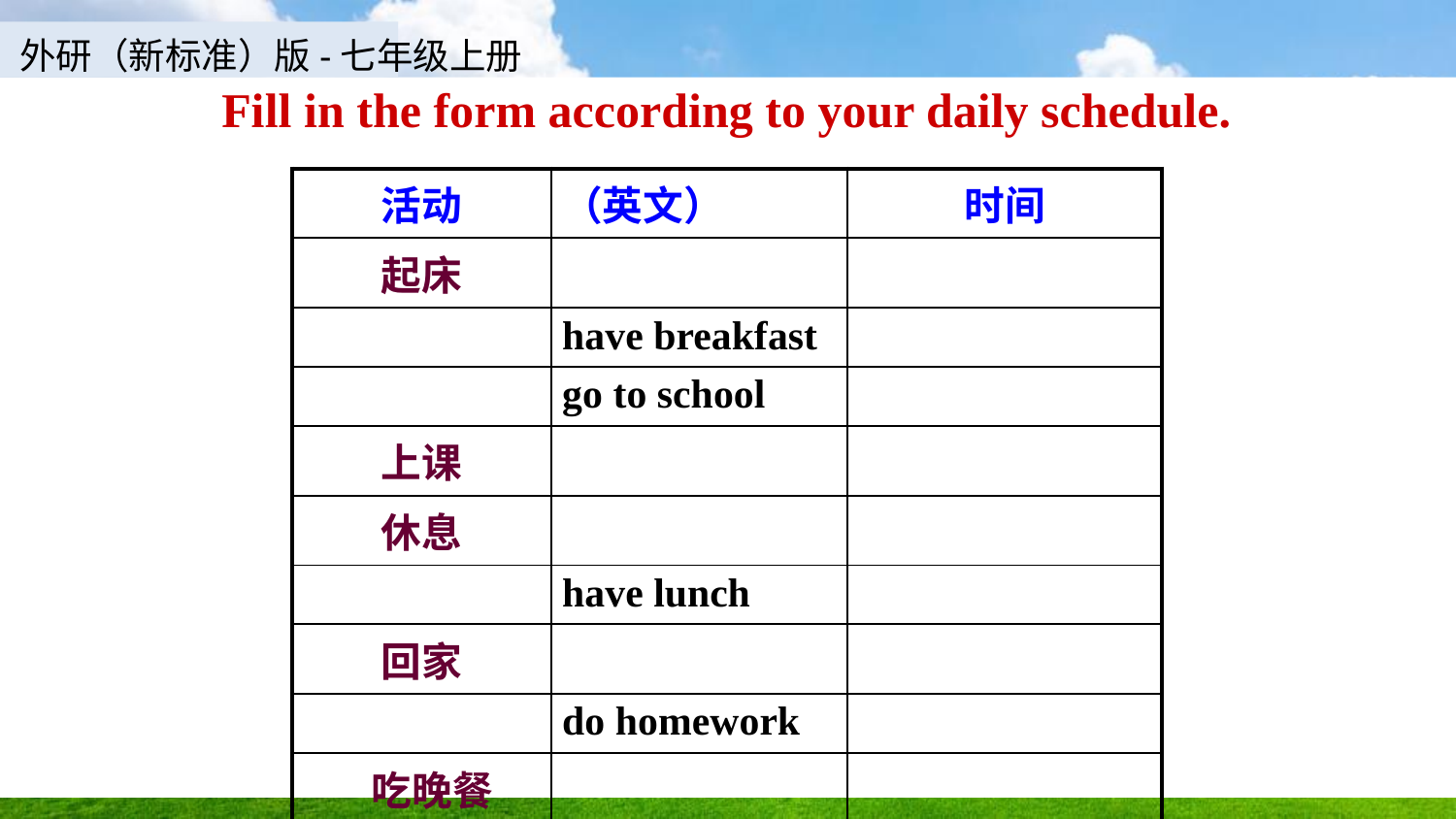

Fill in the form according to your daily schedule.
| 活动 | （英文） | 时间 |
| --- | --- | --- |
| 起床 |  |  |
|  | have breakfast |  |
|  | go to school |  |
| 上课 |  |  |
| 休息 |  |  |
|  | have lunch |  |
| 回家 |  |  |
|  | do homework |  |
| 吃晚餐 |  |  |
|  | go to bed |  |